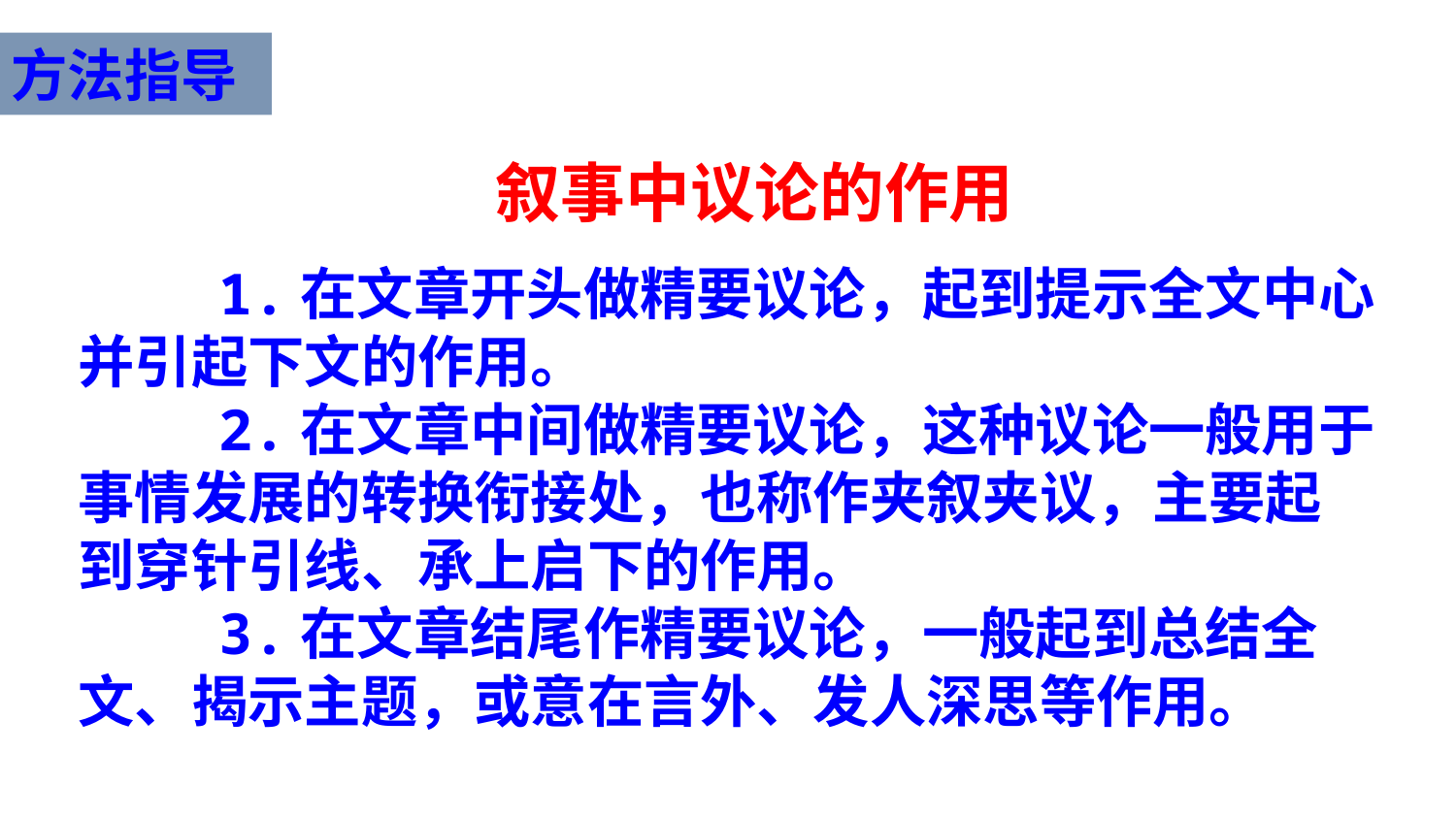

方法指导
叙事中议论的作用
  1.在文章开头做精要议论，起到提示全文中心并引起下文的作用。
  2.在文章中间做精要议论，这种议论一般用于事情发展的转换衔接处，也称作夹叙夹议，主要起到穿针引线、承上启下的作用。
  3.在文章结尾作精要议论，一般起到总结全文、揭示主题，或意在言外、发人深思等作用。